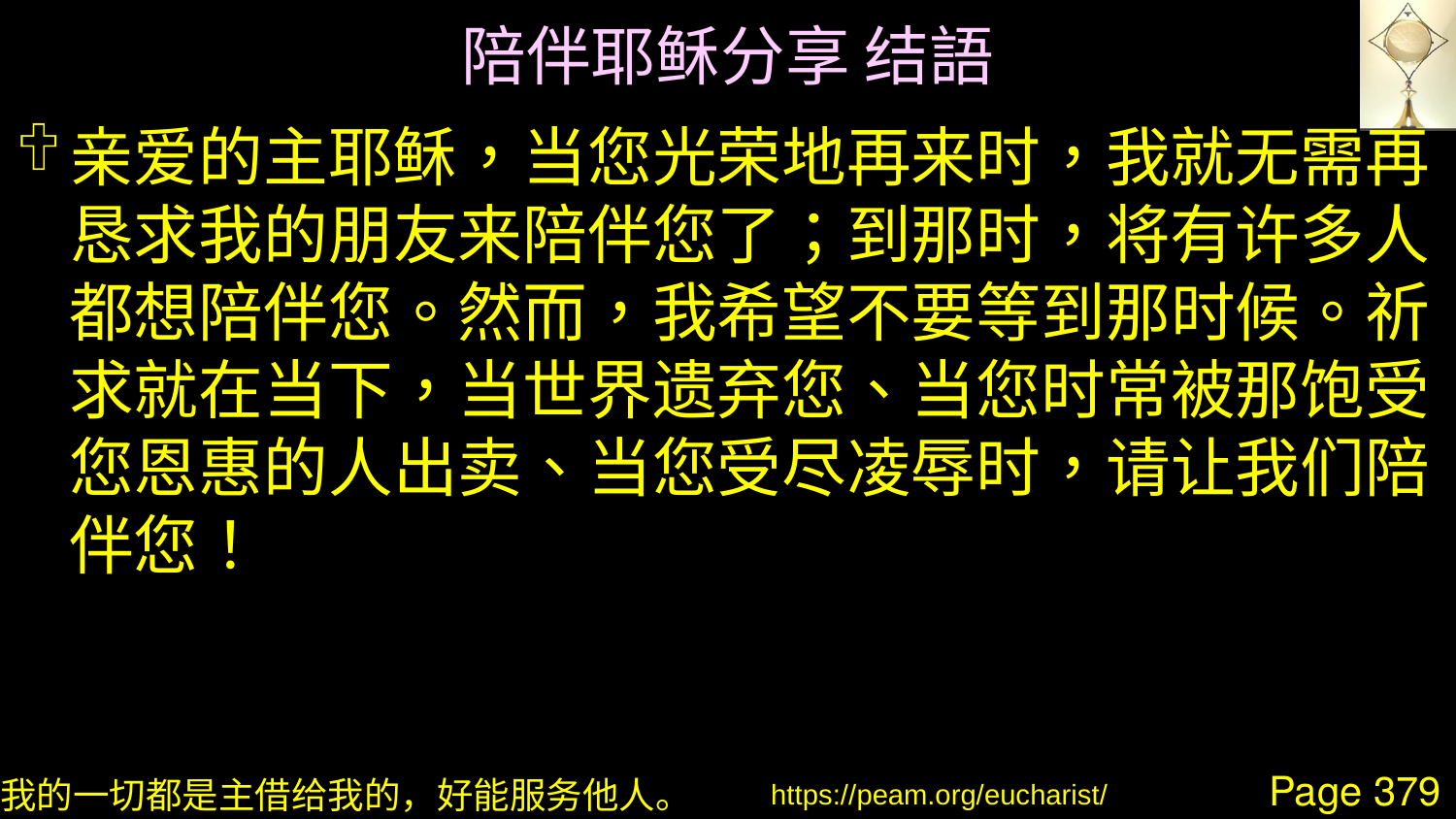

# 陪伴耶稣分享 结語
亲爱的主耶稣，当您光荣地再来时，我就无需再恳求我的朋友来陪伴您了；到那时，将有许多人都想陪伴您。然而，我希望不要等到那时候。祈求就在当下，当世界遗弃您、当您时常被那饱受您恩惠的人出卖、当您受尽凌辱时，请让我们陪伴您！